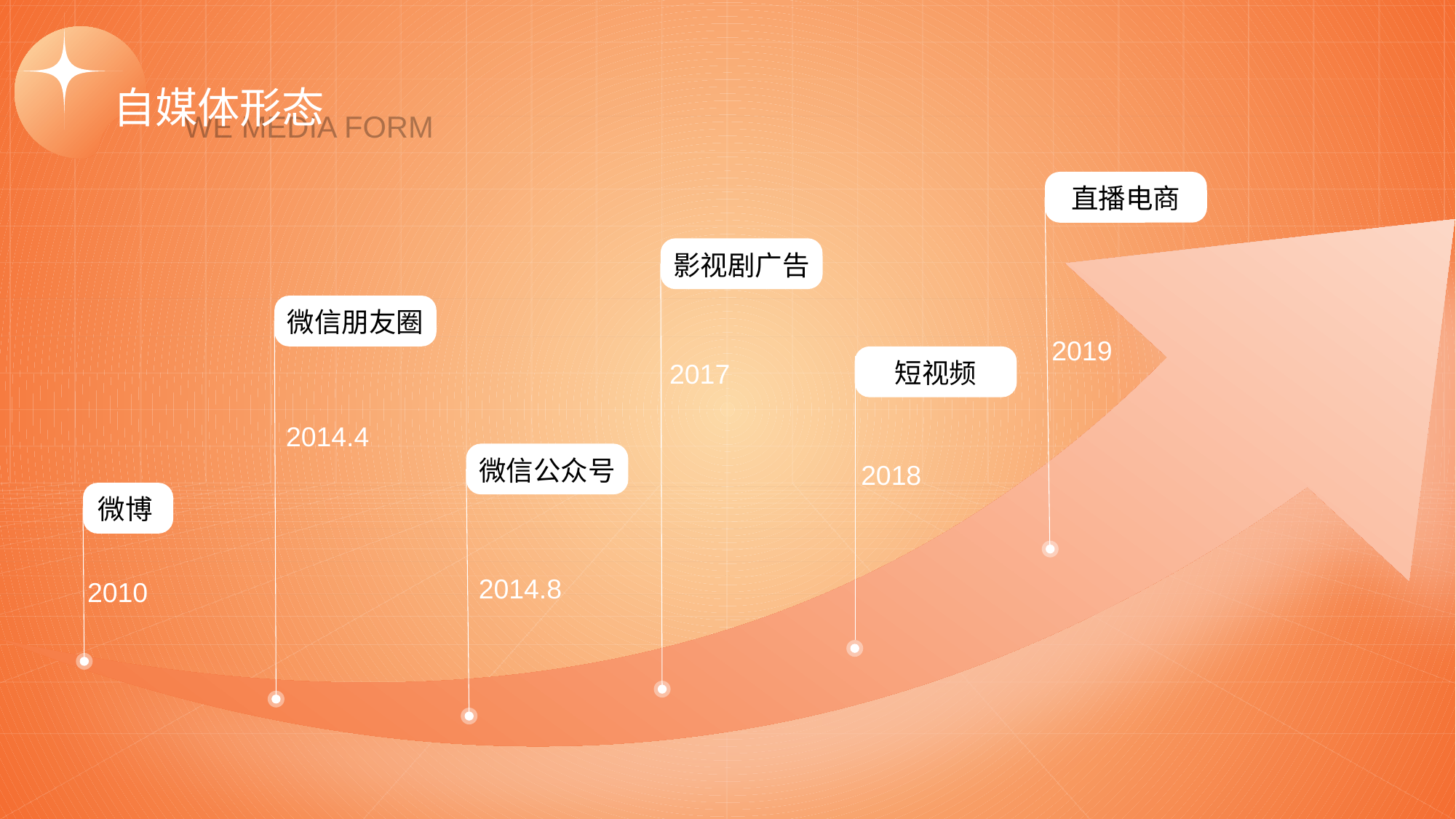

自媒体形态
WE MEDIA FORM
直播电商

影视剧广告

微信朋友圈

2019
短视频
2017
2014.4
微信公众号
2018
微博

2014.8
2010